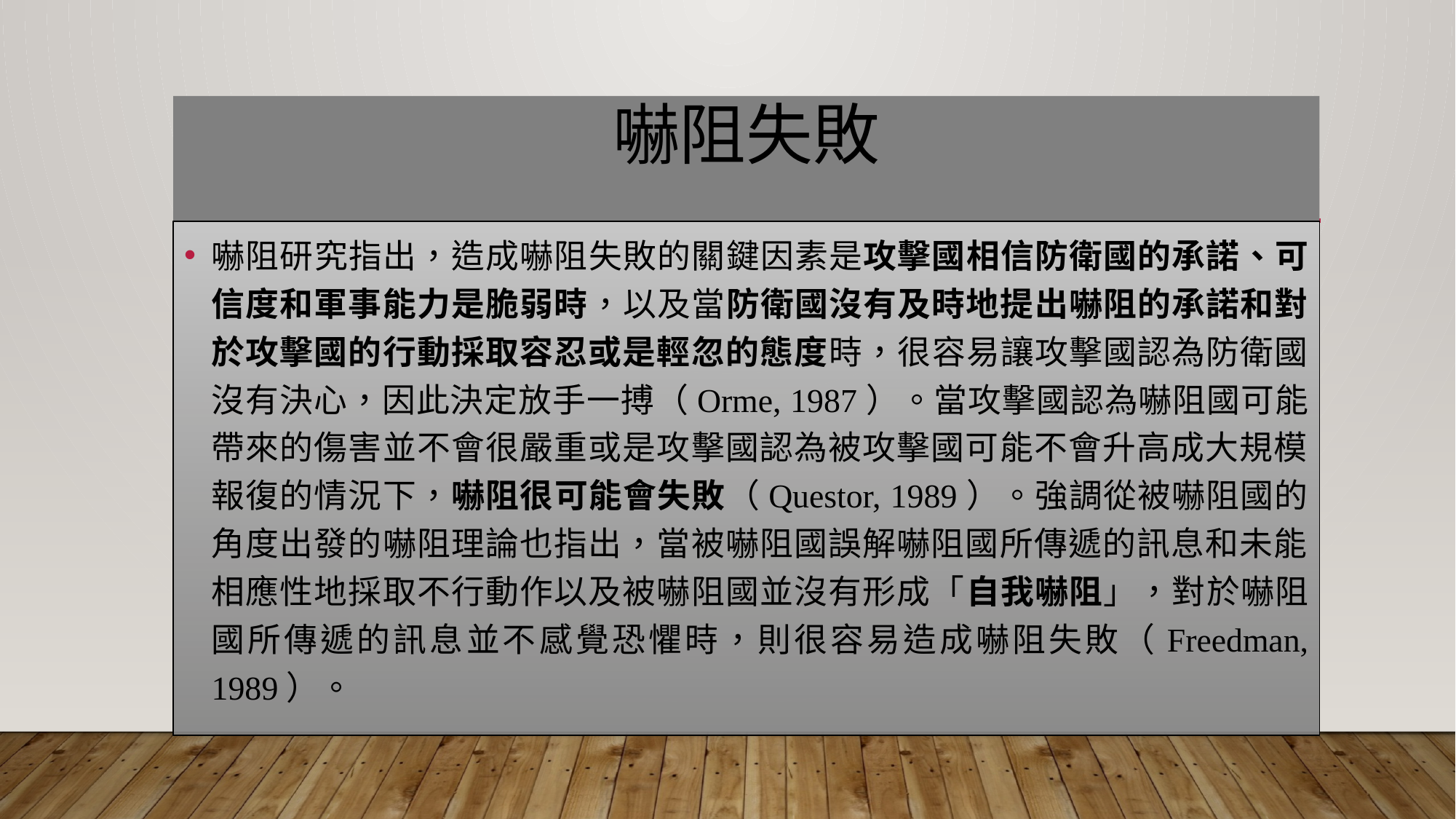

# 嚇阻失敗
嚇阻研究指出，造成嚇阻失敗的關鍵因素是攻擊國相信防衛國的承諾、可信度和軍事能力是脆弱時，以及當防衛國沒有及時地提出嚇阻的承諾和對於攻擊國的行動採取容忍或是輕忽的態度時，很容易讓攻擊國認為防衛國沒有決心，因此決定放手一搏（Orme, 1987）。當攻擊國認為嚇阻國可能帶來的傷害並不會很嚴重或是攻擊國認為被攻擊國可能不會升高成大規模報復的情況下，嚇阻很可能會失敗（Questor, 1989）。強調從被嚇阻國的角度出發的嚇阻理論也指出，當被嚇阻國誤解嚇阻國所傳遞的訊息和未能相應性地採取不行動作以及被嚇阻國並沒有形成「自我嚇阻」，對於嚇阻國所傳遞的訊息並不感覺恐懼時，則很容易造成嚇阻失敗（Freedman, 1989）。